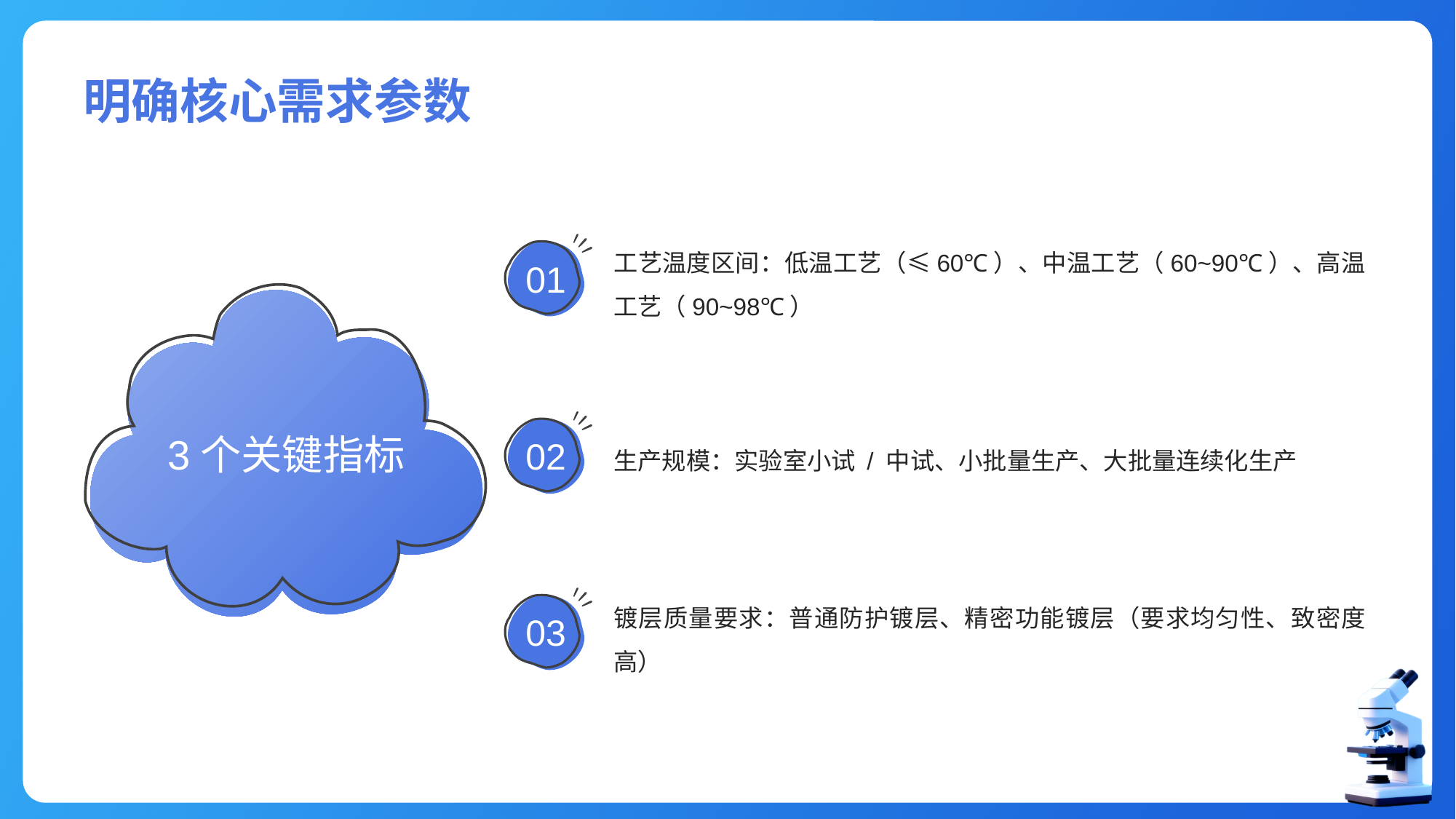

# 明确核心需求参数
工艺温度区间：低温工艺（≤60℃）、中温工艺（60~90℃）、高温工艺（90~98℃）

01

3个关键指标
生产规模：实验室小试 / 中试、小批量生产、大批量连续化生产

02
镀层质量要求：普通防护镀层、精密功能镀层（要求均匀性、致密度高）

03